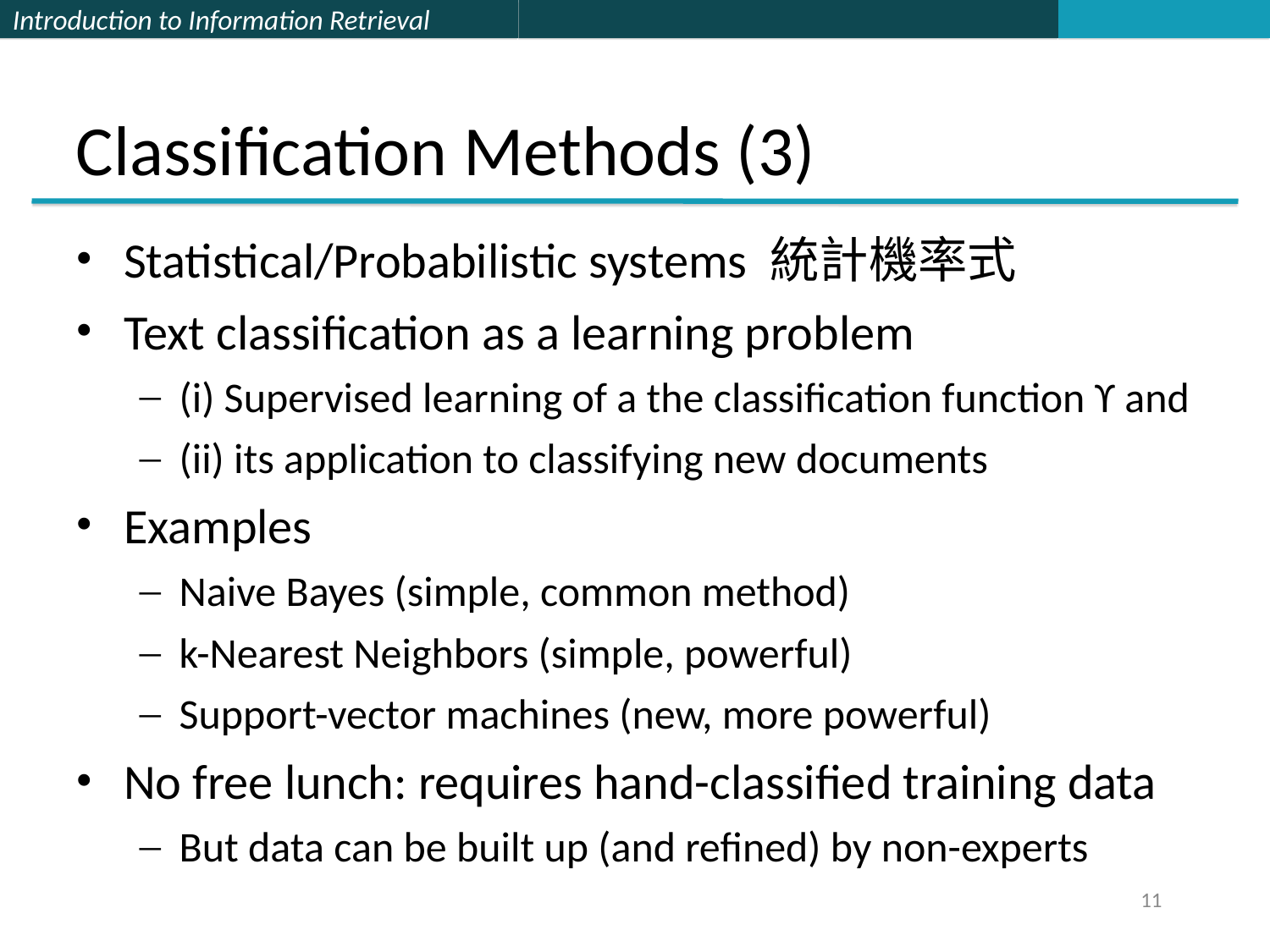

# Classification Methods (3)
Statistical/Probabilistic systems 統計機率式
Text classification as a learning problem
(i) Supervised learning of a the classification function ϒ and
(ii) its application to classifying new documents
Examples
Naive Bayes (simple, common method)
k-Nearest Neighbors (simple, powerful)
Support-vector machines (new, more powerful)
No free lunch: requires hand-classified training data
But data can be built up (and refined) by non-experts
11